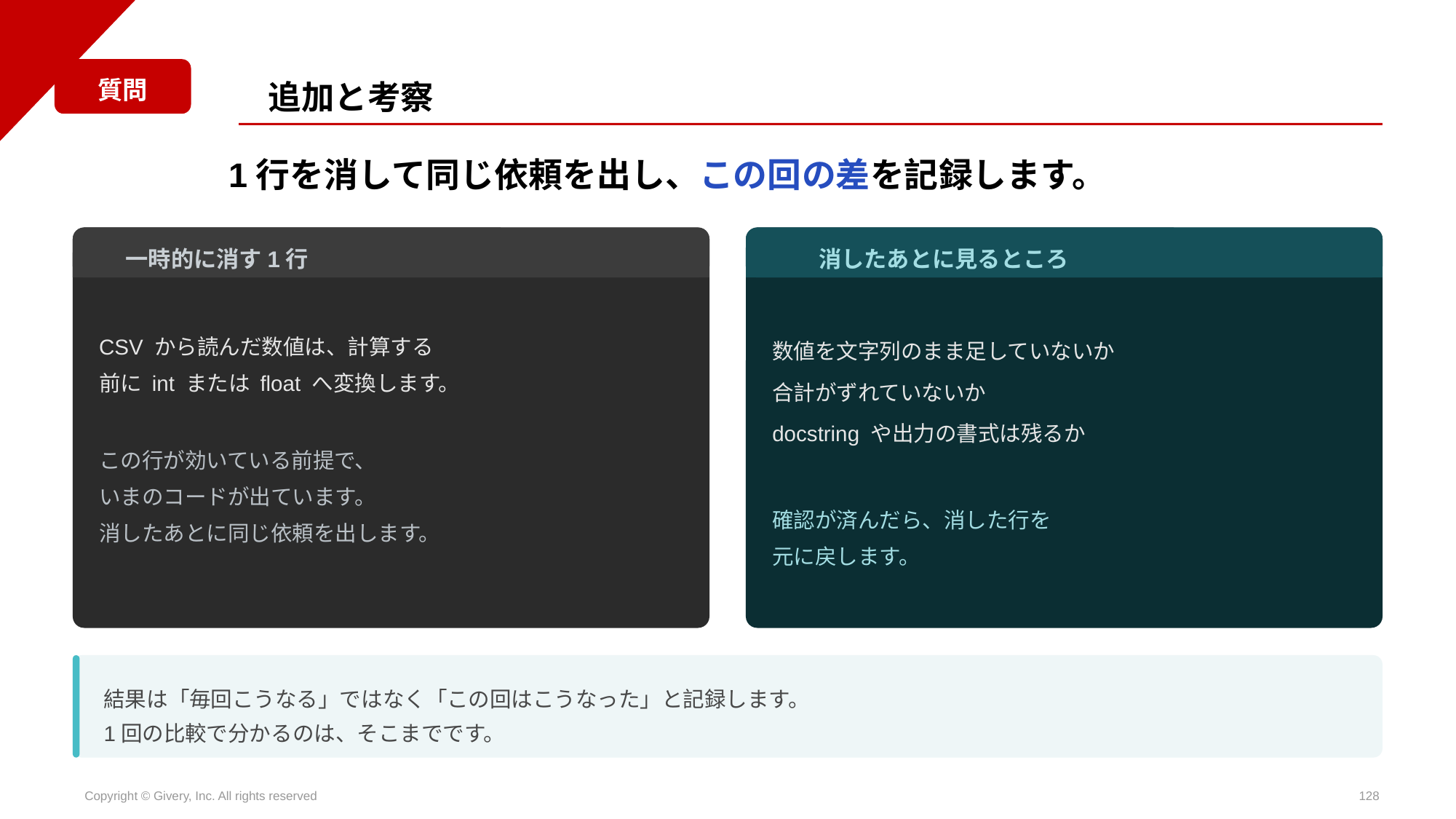

質問
追加と考察

1行を消して同じ依頼を出し、この回の差を記録します。

一時的に消す1行
消したあとに見るところ

CSV から読んだ数値は、計算する
前に int または float へ変換します。
数値を文字列のまま足していないか
合計がずれていないか
docstring や出力の書式は残るか
この行が効いている前提で、
いまのコードが出ています。
消したあとに同じ依頼を出します。
確認が済んだら、消した行を
元に戻します。

結果は「毎回こうなる」ではなく「この回はこうなった」と記録します。
1回の比較で分かるのは、そこまでです。
Copyright © Givery, Inc. All rights reserved
128